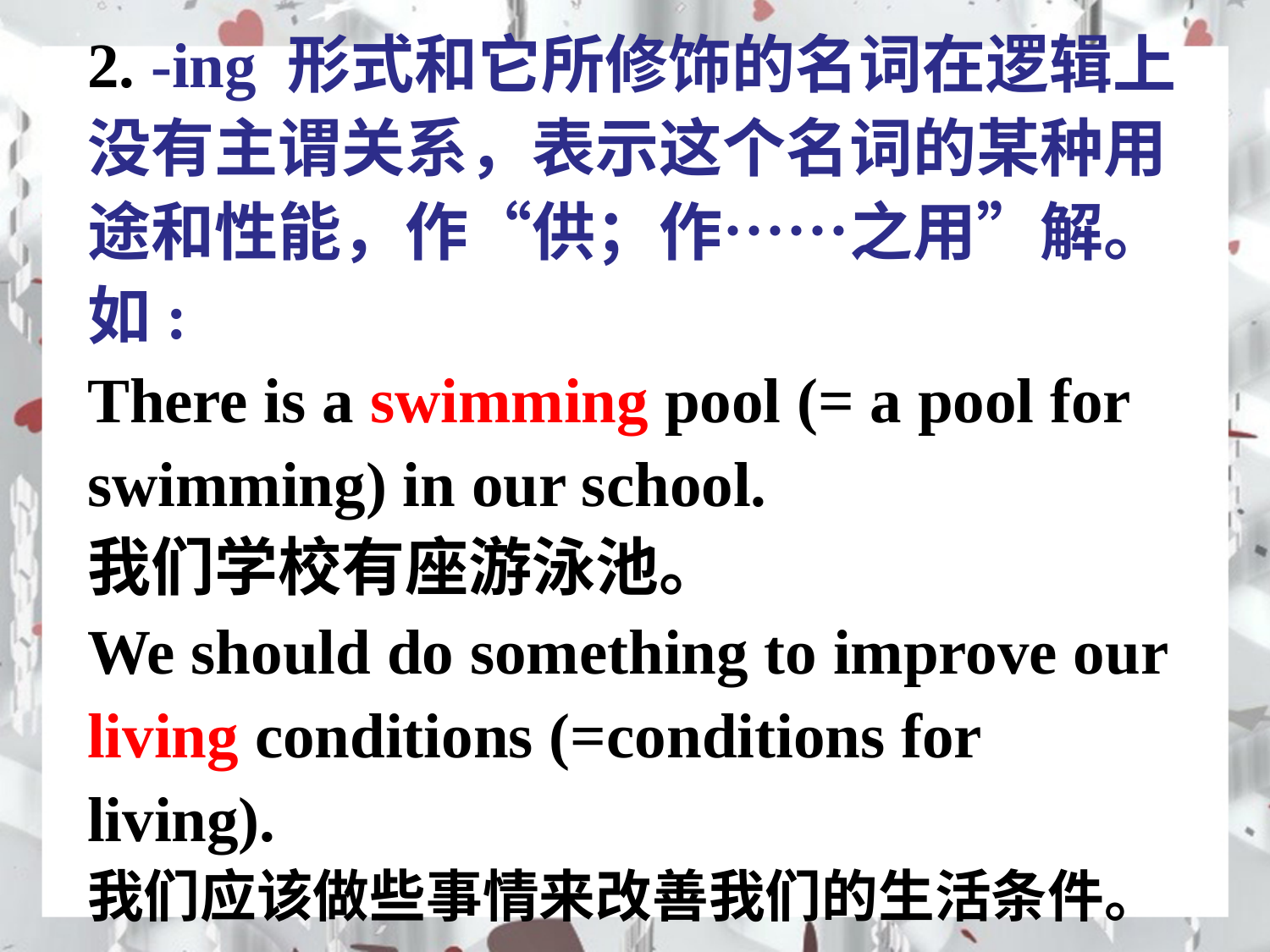

2. -ing 形式和它所修饰的名词在逻辑上没有主谓关系，表示这个名词的某种用途和性能，作“供；作……之用”解。如:
There is a swimming pool (= a pool for swimming) in our school.
我们学校有座游泳池。
We should do something to improve our living conditions (=conditions for living).
我们应该做些事情来改善我们的生活条件。